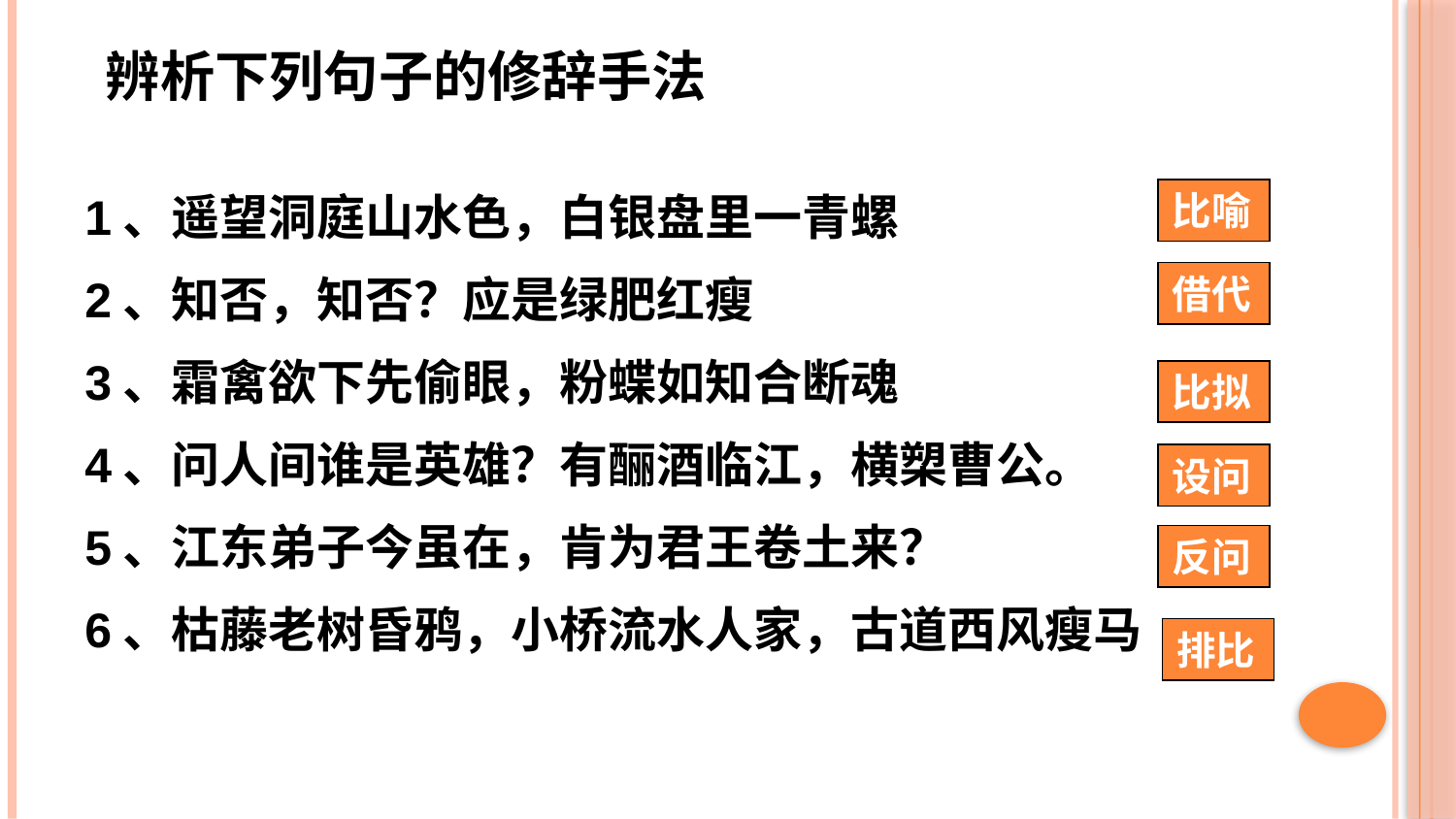

辨析下列句子的修辞手法
1、遥望洞庭山水色，白银盘里一青螺
2、知否，知否？应是绿肥红瘦
3、霜禽欲下先偷眼，粉蝶如知合断魂
4、问人间谁是英雄？有酾酒临江，横槊曹公。
5、江东弟子今虽在，肯为君王卷土来？
6、枯藤老树昏鸦，小桥流水人家，古道西风瘦马
比喻
借代
比拟
设问
反问
排比